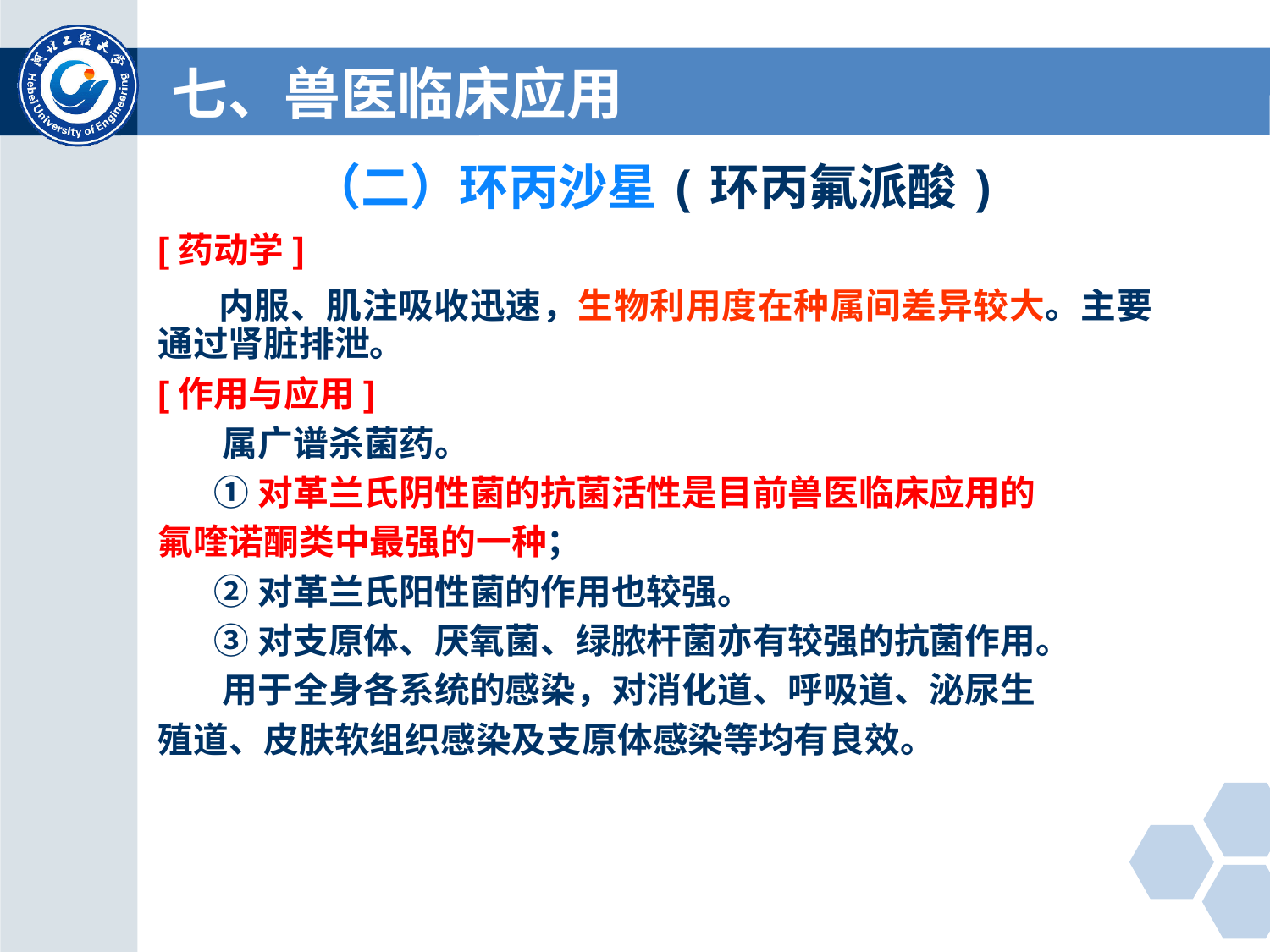

# 七、兽医临床应用
（二）环丙沙星(环丙氟派酸)
[药动学]
      内服、肌注吸收迅速，生物利用度在种属间差异较大。主要通过肾脏排泄。
[作用与应用]
       属广谱杀菌药。
       ①对革兰氏阴性菌的抗菌活性是目前兽医临床应用的
氟喹诺酮类中最强的一种；
       ②对革兰氏阳性菌的作用也较强。
       ③对支原体、厌氧菌、绿脓杆菌亦有较强的抗菌作用。
       用于全身各系统的感染，对消化道、呼吸道、泌尿生
殖道、皮肤软组织感染及支原体感染等均有良效。